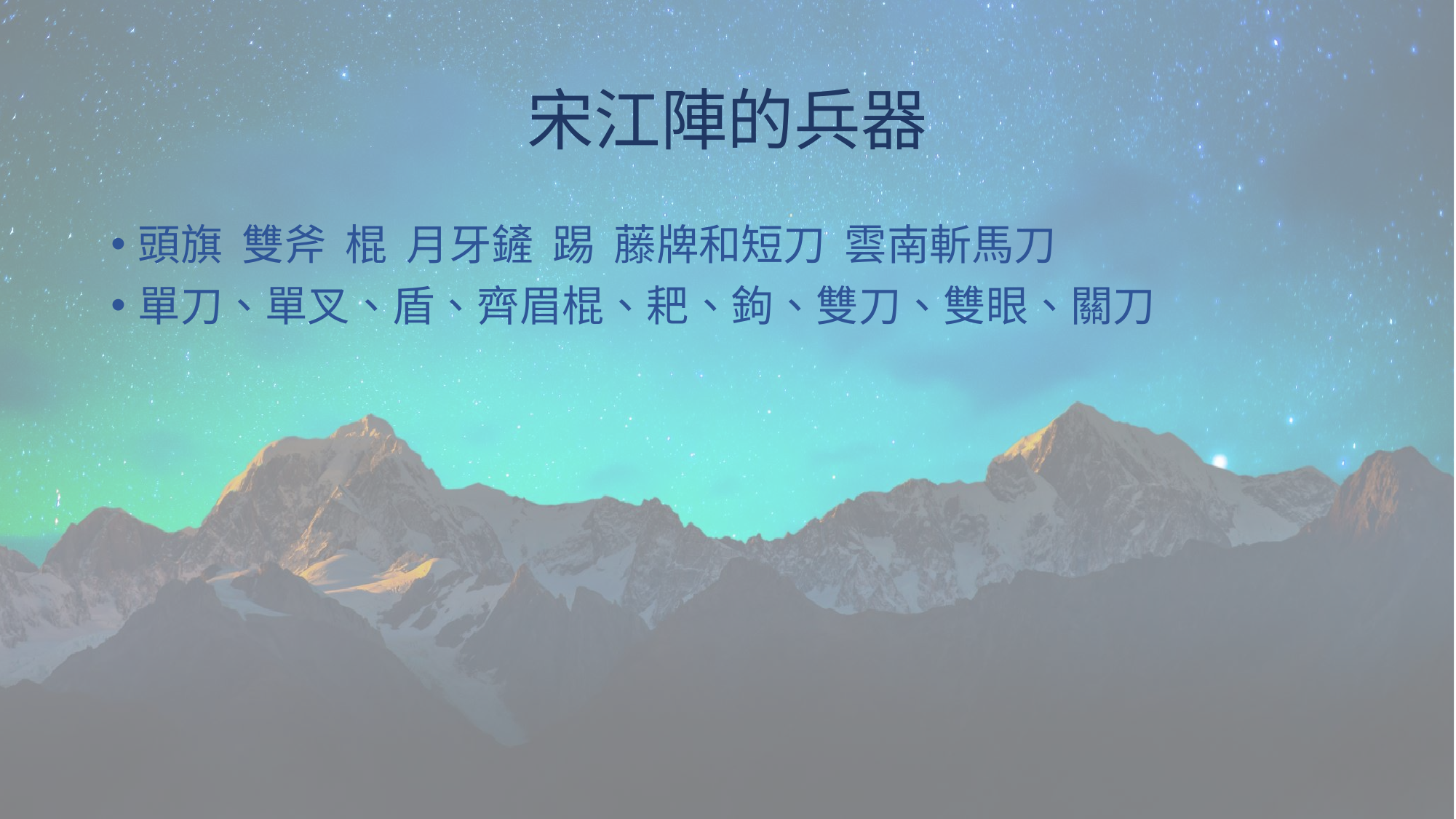

# 宋江陣的兵器
頭旗  雙斧  棍  月牙鏟  踢  藤牌和短刀  雲南斬馬刀
單刀、單叉、盾、齊眉棍、耙、鉤、雙刀、雙眼、關刀